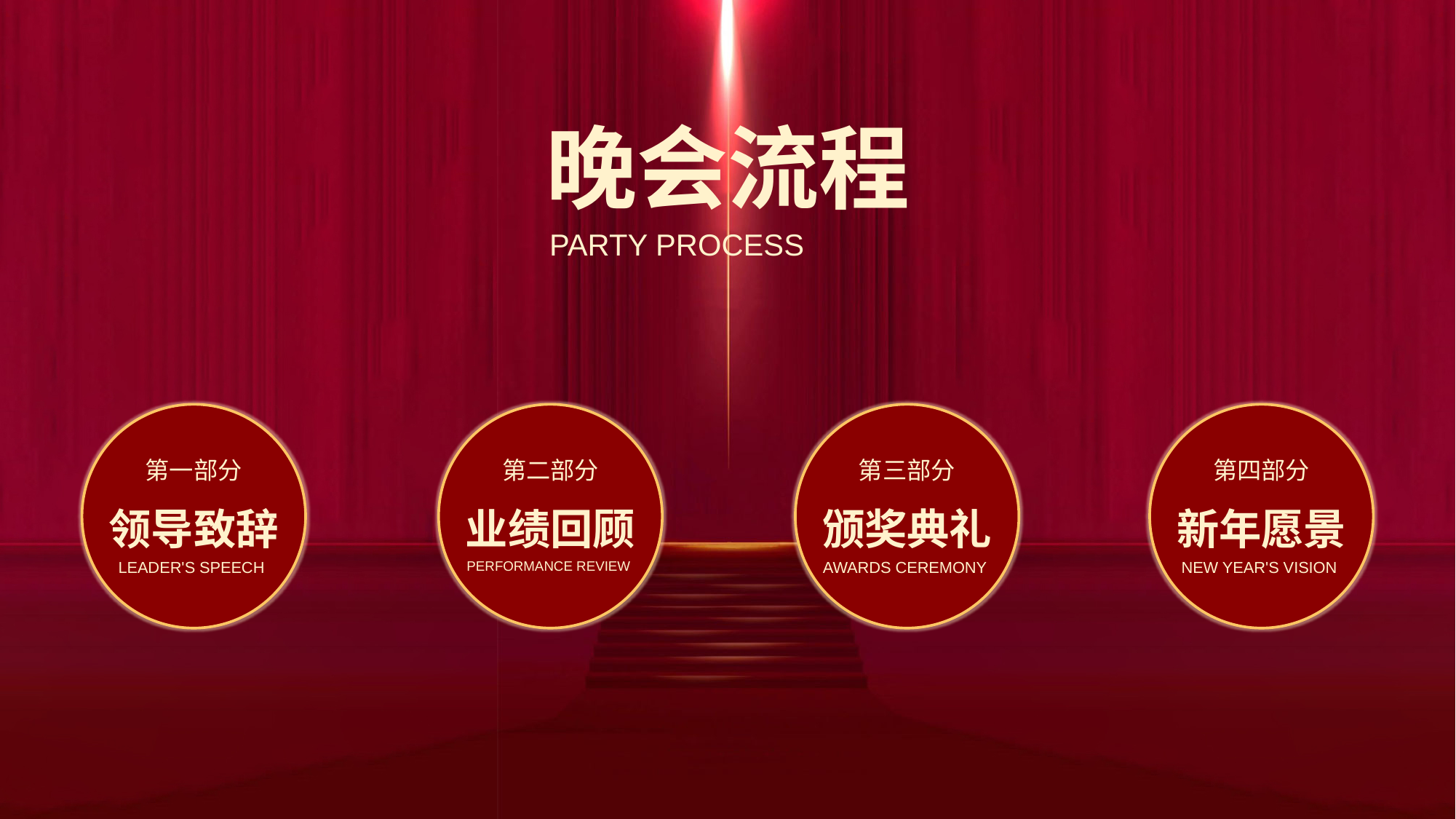

晚会流程
PARTY PROCESS

第一部分
第二部分
第三部分
第四部分
领导致辞
业绩回顾
颁奖典礼
新年愿景
LEADER'S SPEECH
PERFORMANCE REVIEW
AWARDS CEREMONY
NEW YEAR'S VISION